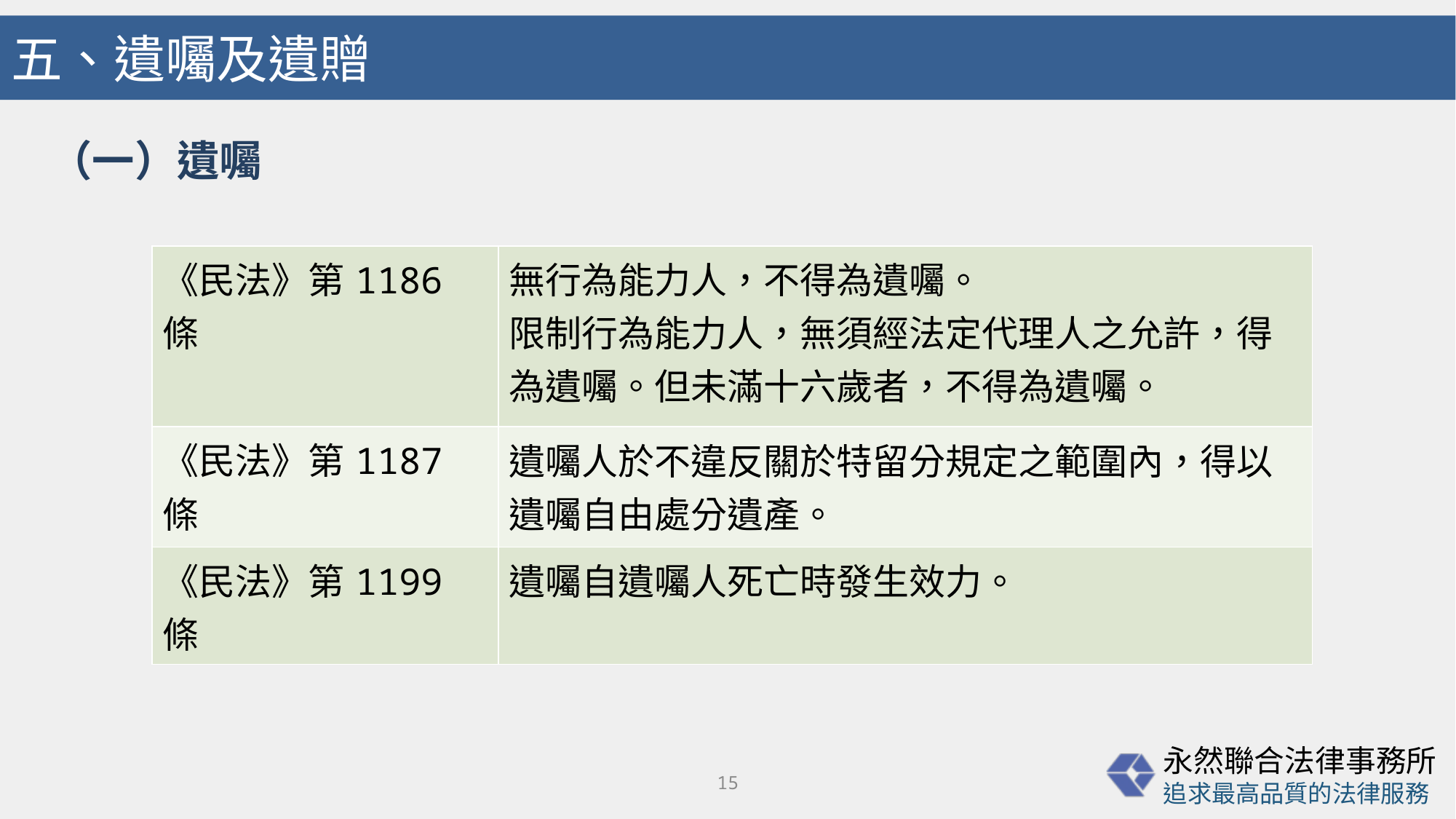

# 五、遺囑及遺贈
（一）遺囑
| 《民法》第1186條 | 無行為能力人，不得為遺囑。 限制行為能力人，無須經法定代理人之允許，得為遺囑。但未滿十六歲者，不得為遺囑。 |
| --- | --- |
| 《民法》第1187條 | 遺囑人於不違反關於特留分規定之範圍內，得以遺囑自由處分遺產。 |
| 《民法》第1199條 | 遺囑自遺囑人死亡時發生效力。 |
15